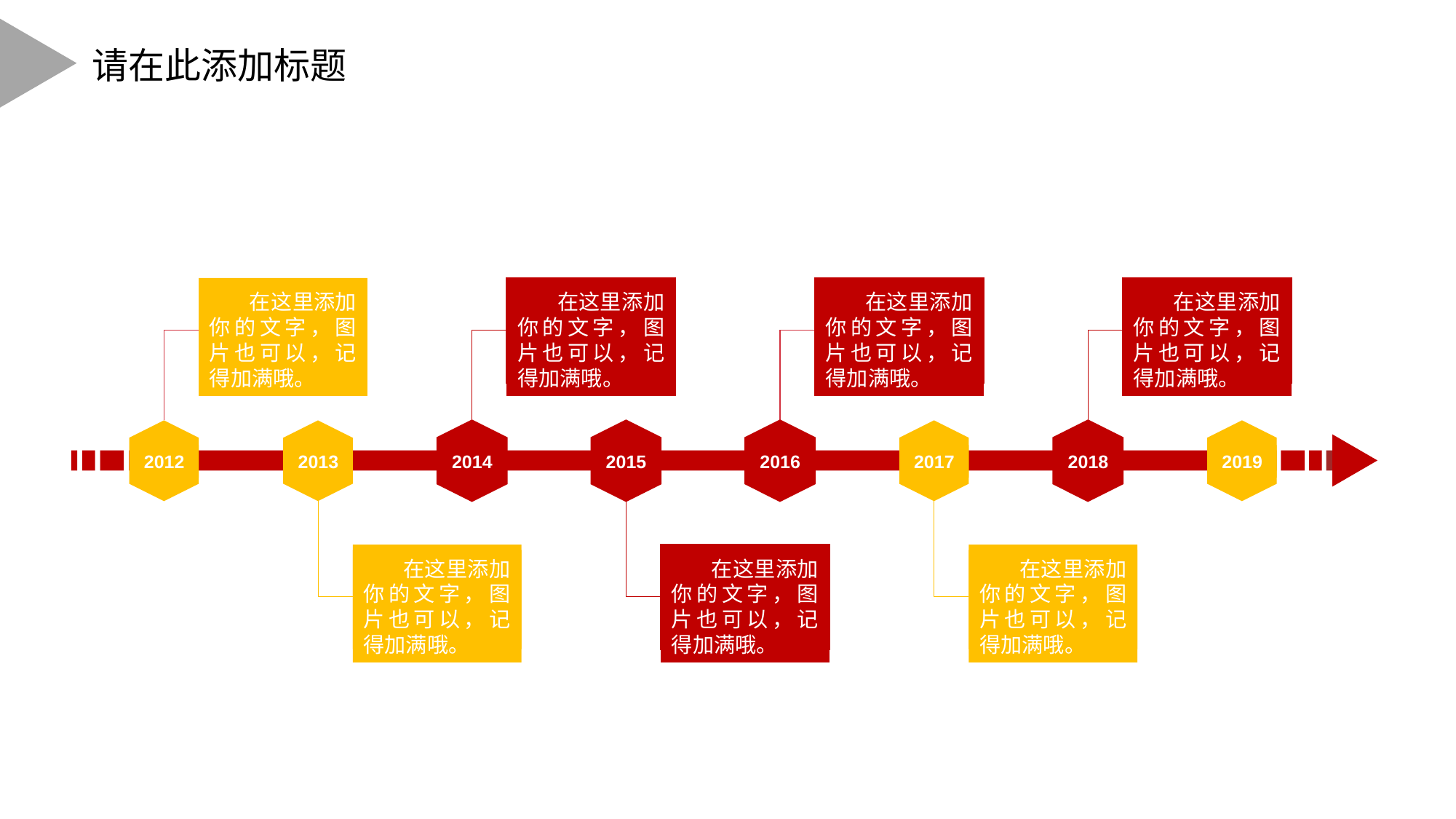

请在此添加标题

       在这里添加你的文字，图片也可以，记得加满哦。

       在这里添加你的文字，图片也可以，记得加满哦。

       在这里添加你的文字，图片也可以，记得加满哦。

       在这里添加你的文字，图片也可以，记得加满哦。

2012

2013

2014

2015

2016

2017

2018

2019

       在这里添加你的文字，图片也可以，记得加满哦。

       在这里添加你的文字，图片也可以，记得加满哦。

       在这里添加你的文字，图片也可以，记得加满哦。